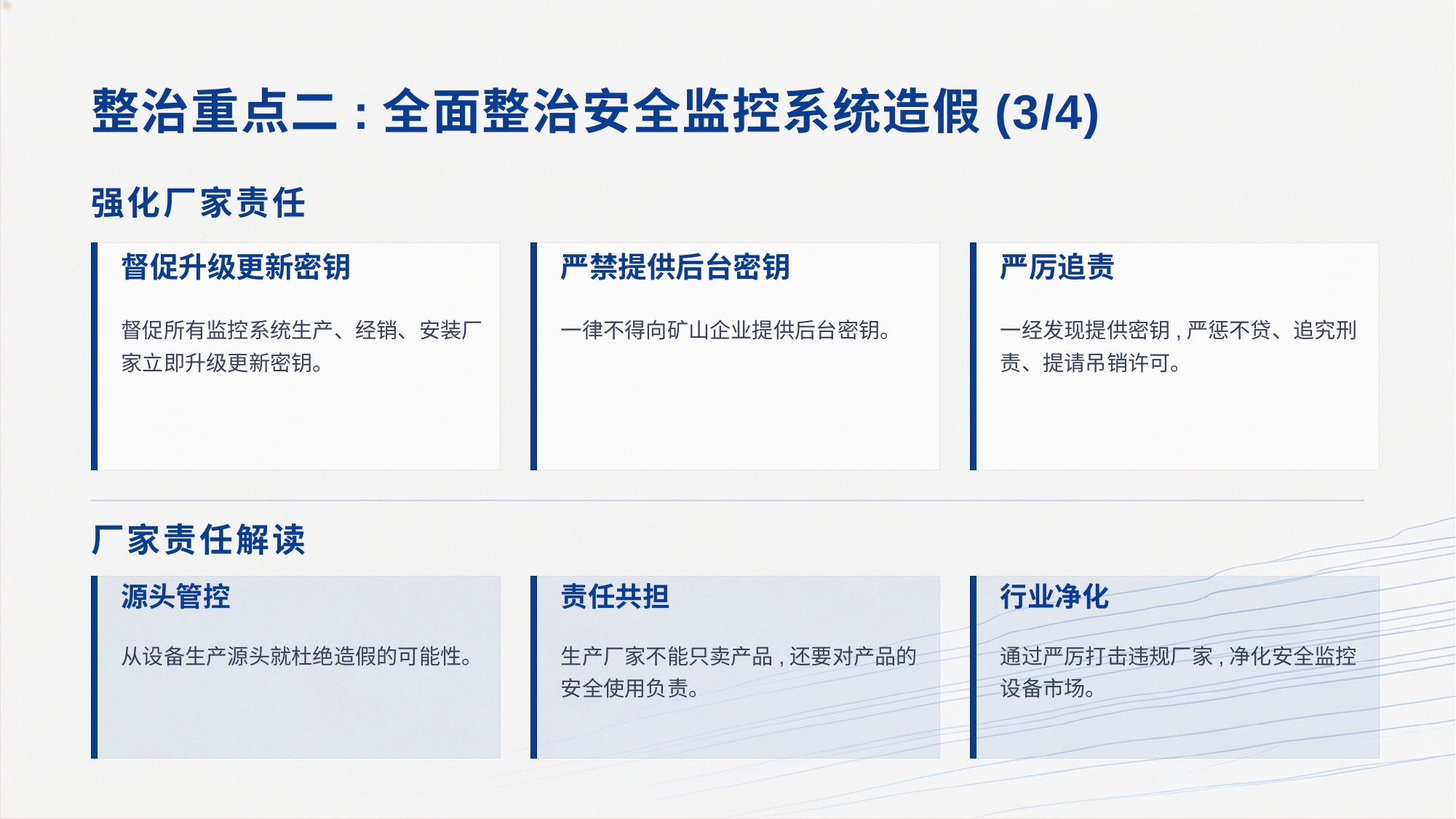

整治重点二:全面整治安全监控系统造假(3/4)
强化厂家责任

督促升级更新密钥
严禁提供后台密钥
严厉追责
督促所有监控系统生产、经销、安装厂家立即升级更新密钥。
一律不得向矿山企业提供后台密钥。
一经发现提供密钥,严惩不贷、追究刑责、提请吊销许可。
厂家责任解读

源头管控
责任共担
行业净化
从设备生产源头就杜绝造假的可能性。
生产厂家不能只卖产品,还要对产品的安全使用负责。
通过严厉打击违规厂家,净化安全监控设备市场。